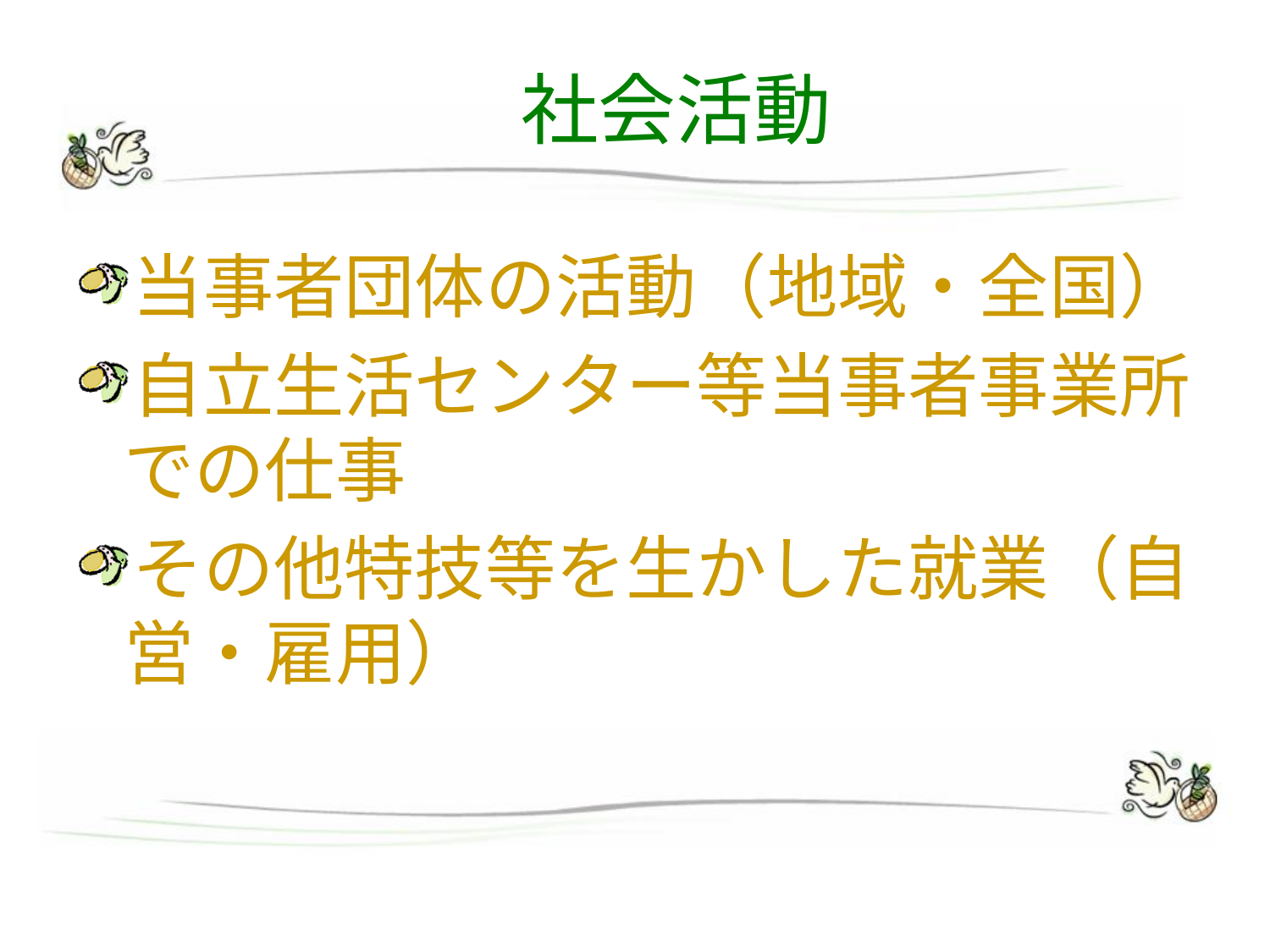

# 社会活動
当事者団体の活動（地域・全国）
自立生活センター等当事者事業所での仕事
その他特技等を生かした就業（自営・雇用）